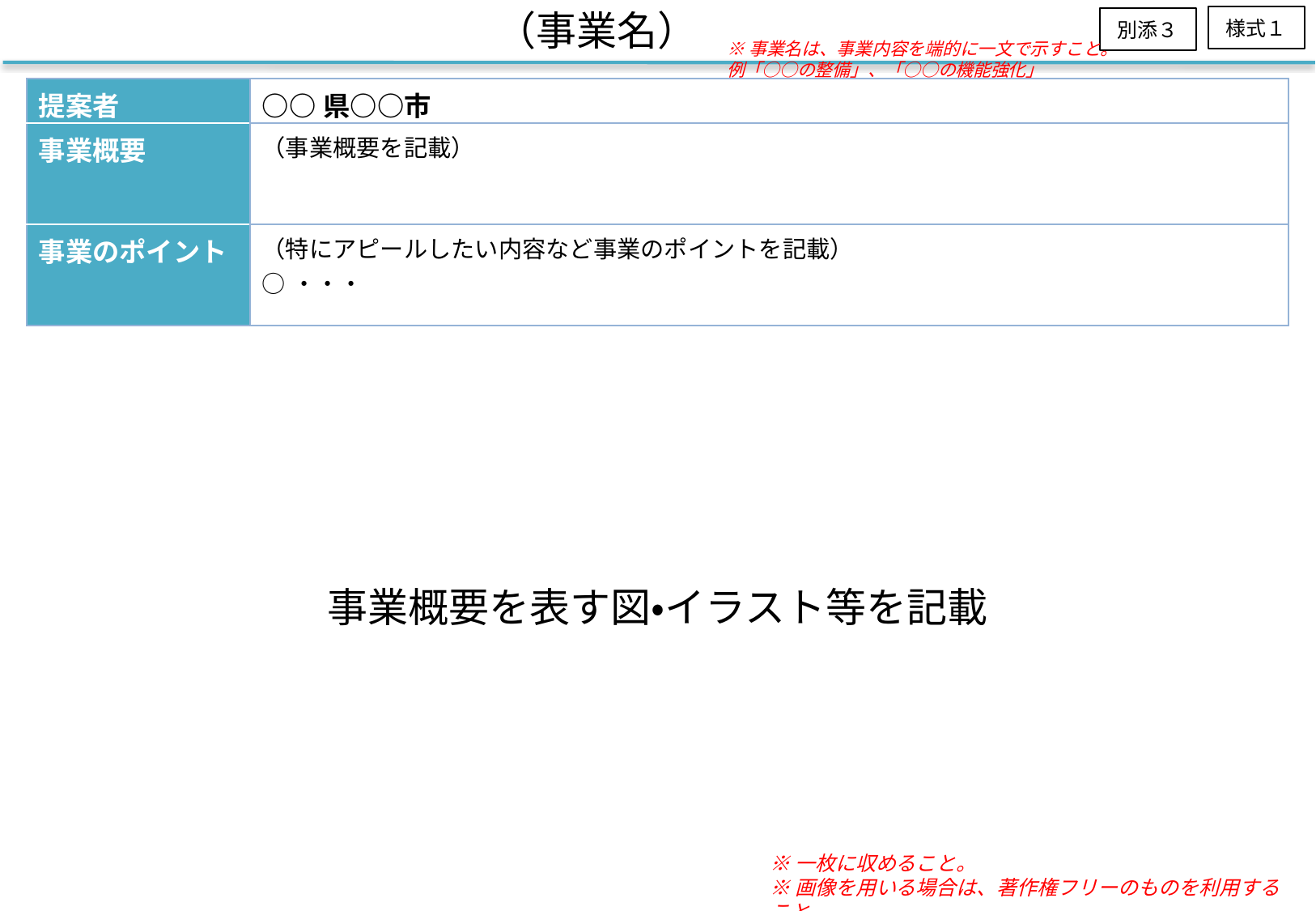

（事業名）
様式１
別添３
※事業名は、事業内容を端的に一文で示すこと。
例「○○の整備」、「○○の機能強化」
| 提案者 | ○○県○○市 |
| --- | --- |
| 事業概要 | （事業概要を記載） |
| 事業のポイント | （特にアピールしたい内容など事業のポイントを記載） ○・・・ |
事業概要を表す図・イラスト等を記載
※一枚に収めること。
※画像を用いる場合は、著作権フリーのものを利用すること。